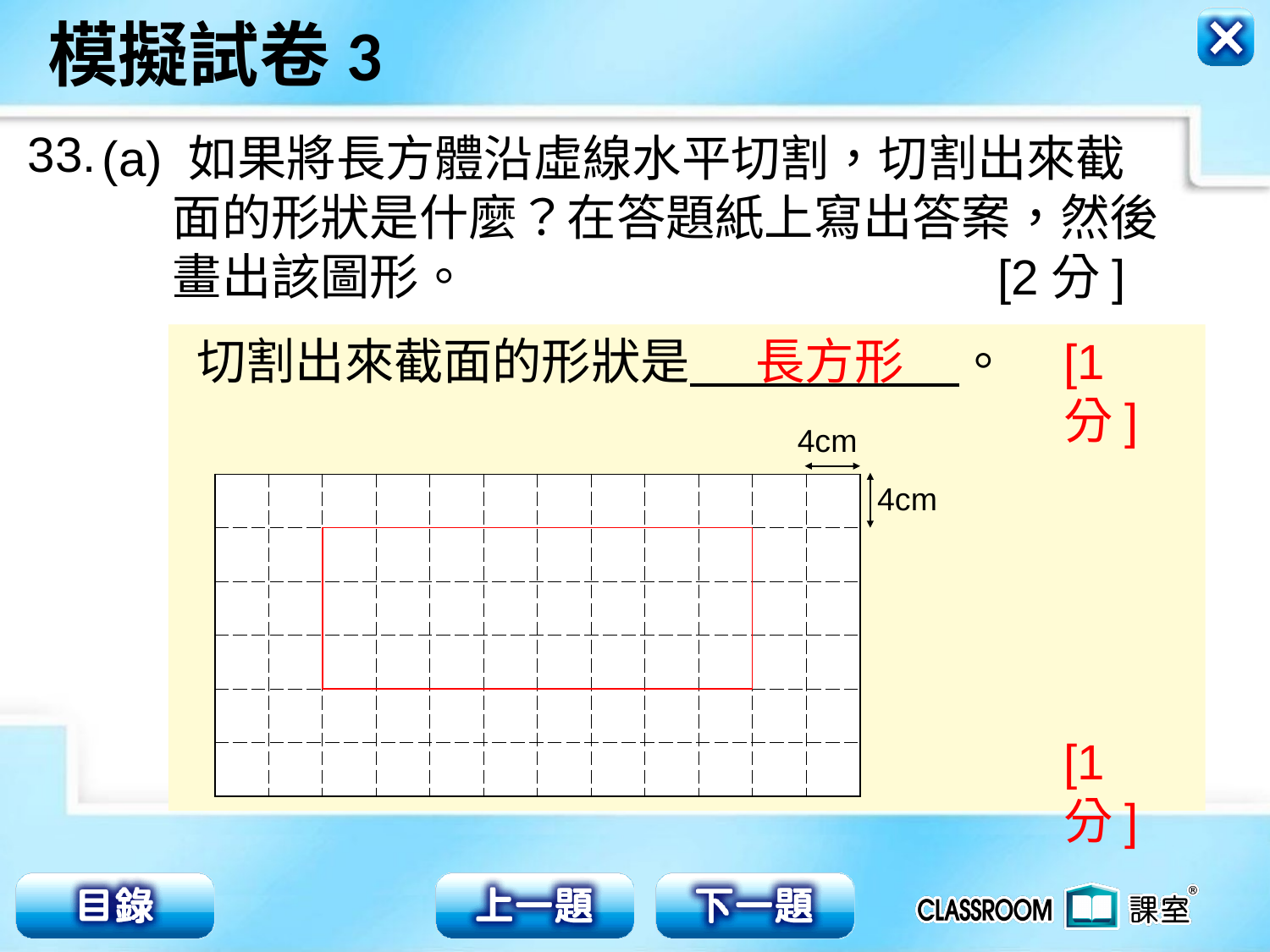

33.
(a) 如果將長方體沿虛線水平切割，切割出來截面的形狀是什麼？在答題紙上寫出答案，然後畫出該圖形。                                               [2分]
切割出來截面的形狀是      長方形     。

[1分]
4cm
4cm
|  |  |  |  |  |  |  |  |  |  |  |  |
| --- | --- | --- | --- | --- | --- | --- | --- | --- | --- | --- | --- |
|  |  |  |  |  |  |  |  |  |  |  |  |
|  |  |  |  |  |  |  |  |  |  |  |  |
|  |  |  |  |  |  |  |  |  |  |  |  |
|  |  |  |  |  |  |  |  |  |  |  |  |
|  |  |  |  |  |  |  |  |  |  |  |  |

[1分]